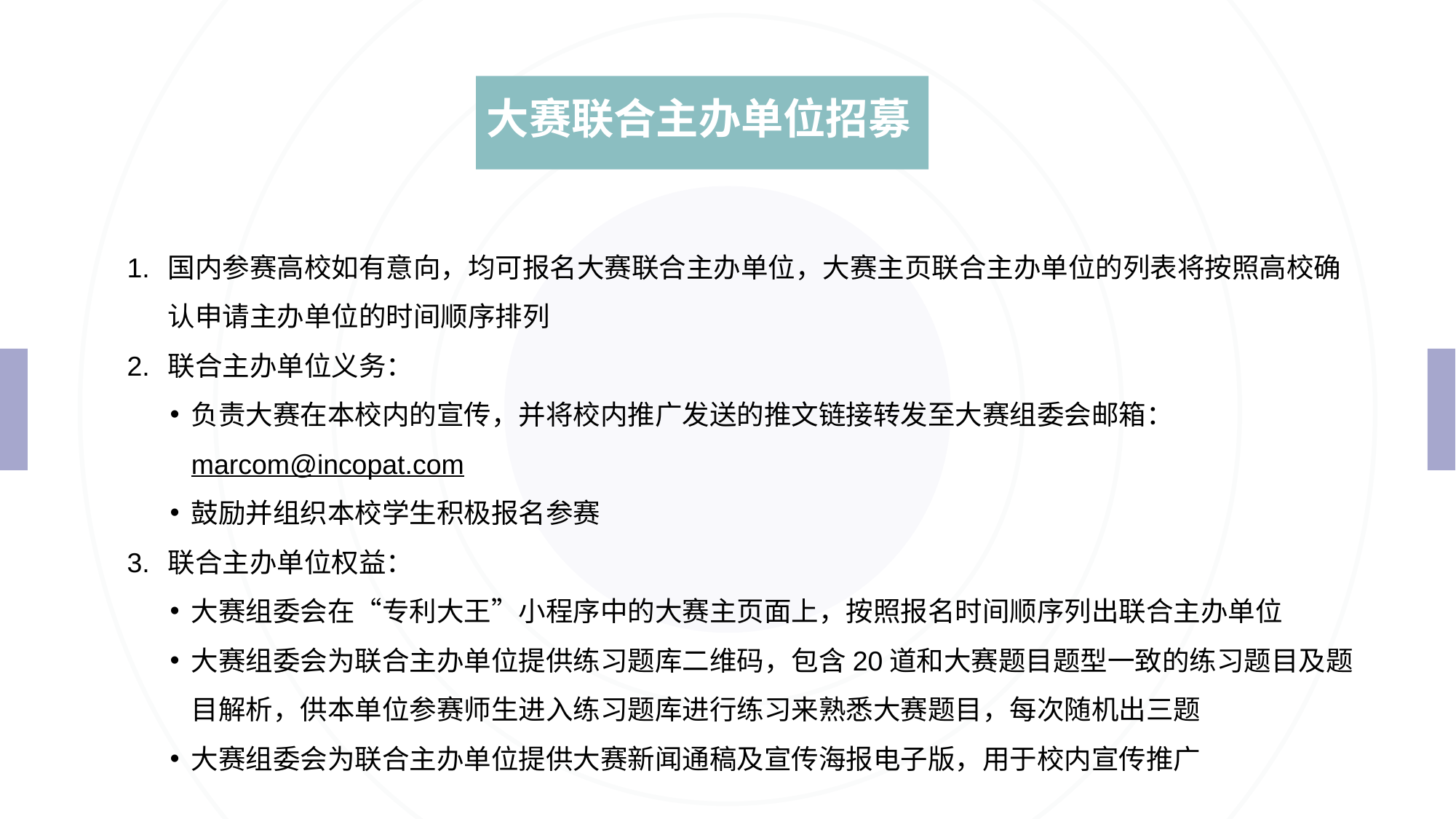

大赛联合主办单位招募
国内参赛高校如有意向，均可报名大赛联合主办单位，大赛主页联合主办单位的列表将按照高校确认申请主办单位的时间顺序排列
联合主办单位义务：
负责大赛在本校内的宣传，并将校内推广发送的推文链接转发至大赛组委会邮箱：marcom@incopat.com
鼓励并组织本校学生积极报名参赛
联合主办单位权益：
大赛组委会在“专利大王”小程序中的大赛主页面上，按照报名时间顺序列出联合主办单位
大赛组委会为联合主办单位提供练习题库二维码，包含20道和大赛题目题型一致的练习题目及题目解析，供本单位参赛师生进入练习题库进行练习来熟悉大赛题目，每次随机出三题
大赛组委会为联合主办单位提供大赛新闻通稿及宣传海报电子版，用于校内宣传推广